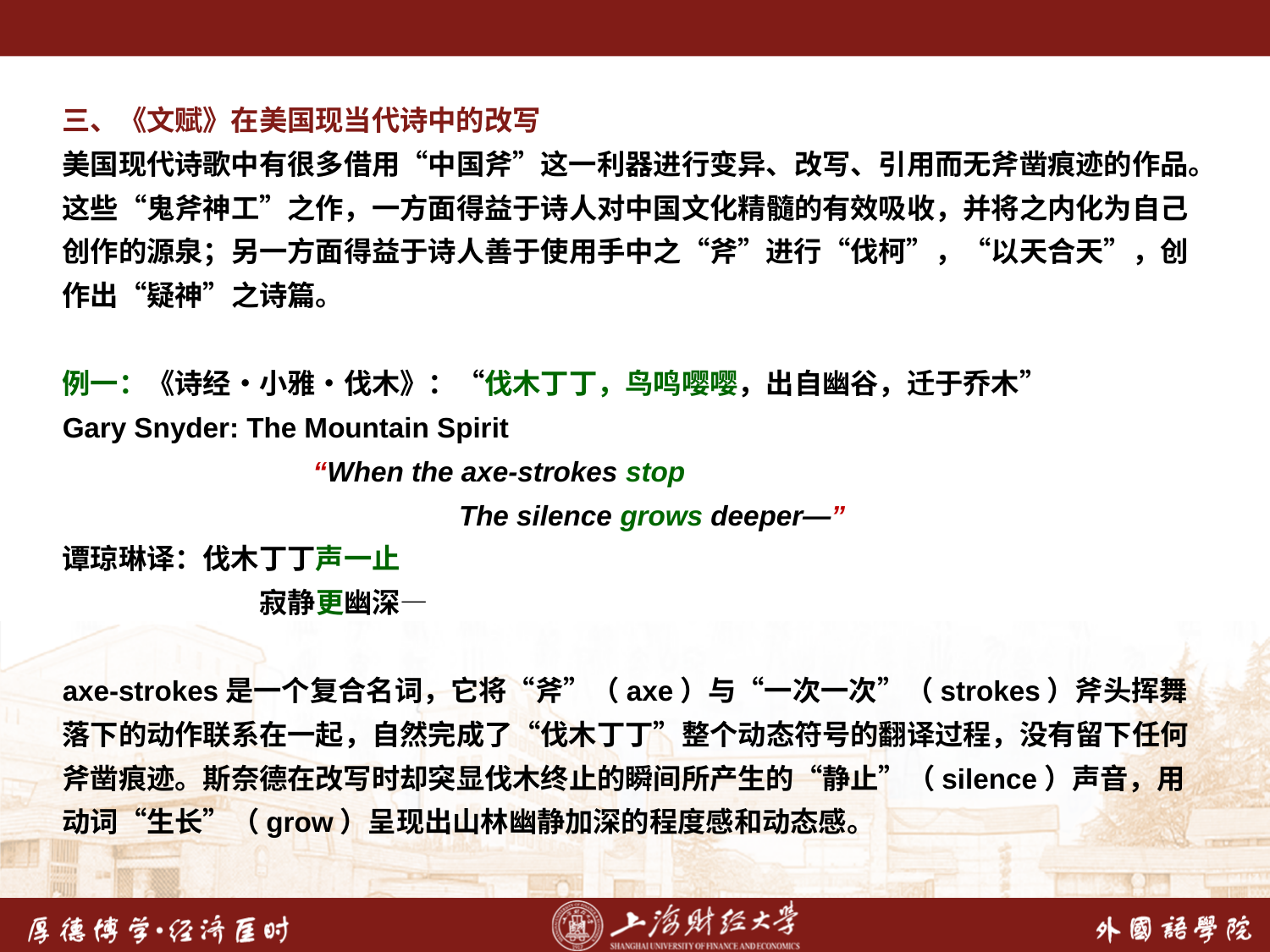

三、《文赋》在美国现当代诗中的改写
美国现代诗歌中有很多借用“中国斧”这一利器进行变异、改写、引用而无斧凿痕迹的作品。这些“鬼斧神工”之作，一方面得益于诗人对中国文化精髓的有效吸收，并将之内化为自己创作的源泉；另一方面得益于诗人善于使用手中之“斧”进行“伐柯”，“以天合天”，创作出“疑神”之诗篇。

例一：《诗经•小雅•伐木》：“伐木丁丁，鸟鸣嘤嘤，出自幽谷，迁于乔木”
Gary Snyder: The Mountain Spirit
                                “When the axe-strokes stop
			  The silence grows deeper—”
谭琼琳译：伐木丁丁声一止
                              寂静更幽深—

axe-strokes是一个复合名词，它将“斧”（axe）与“一次一次”（strokes）斧头挥舞落下的动作联系在一起，自然完成了“伐木丁丁”整个动态符号的翻译过程，没有留下任何斧凿痕迹。斯奈德在改写时却突显伐木终止的瞬间所产生的“静止”（silence）声音，用动词“生长”（grow）呈现出山林幽静加深的程度感和动态感。